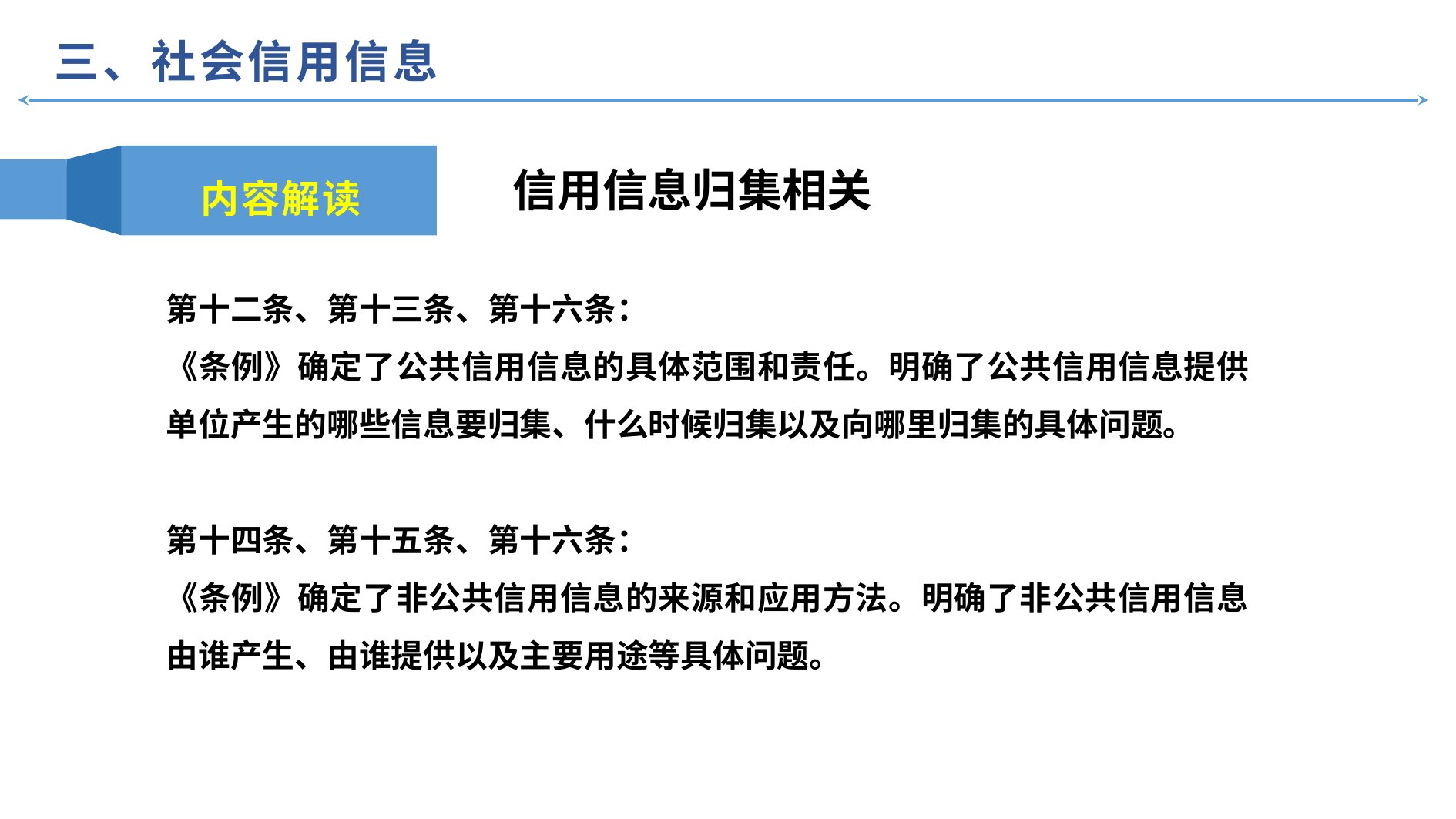

三、社会信用信息

内容解读
信用信息归集相关
第十二条、第十三条、第十六条：
《条例》确定了公共信用信息的具体范围和责任。明确了公共信用信息提供单位产生的哪些信息要归集、什么时候归集以及向哪里归集的具体问题。

第十四条、第十五条、第十六条：
《条例》确定了非公共信用信息的来源和应用方法。明确了非公共信用信息由谁产生、由谁提供以及主要用途等具体问题。